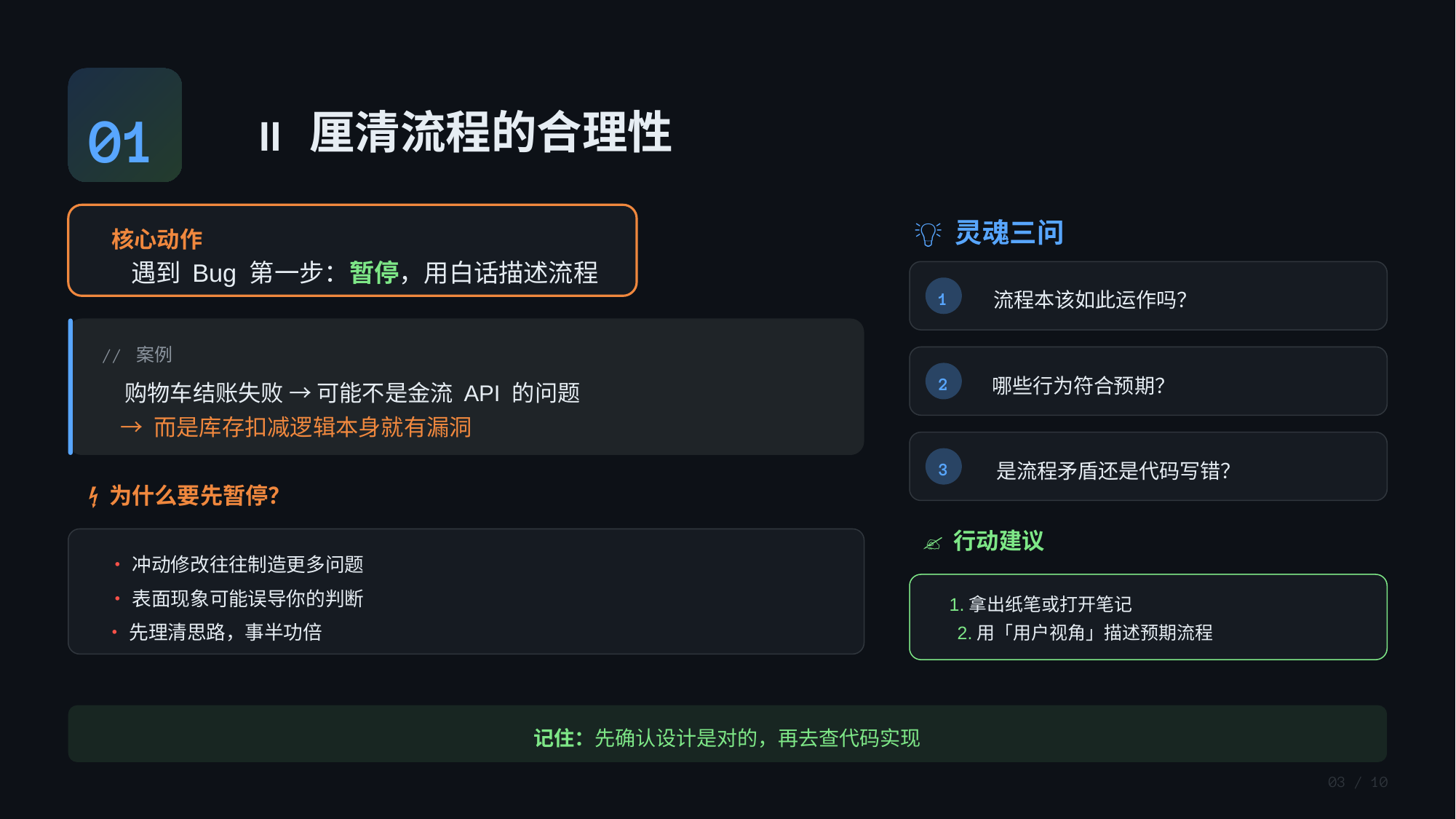

01
⏸️ 厘清流程的合理性

💡 灵魂三问
核心动作
遇到 Bug 第一步：暂停，用白话描述流程

1
流程本该如此运作吗？

2
哪些行为符合预期？

3
是流程矛盾还是代码写错？

// 案例
购物车结账失败 → 可能不是金流 API 的问题
→ 而是库存扣减逻辑本身就有漏洞
⚡ 为什么要先暂停？

•冲动修改往往制造更多问题
•表面现象可能误导你的判断
•先理清思路，事半功倍
✍️ 行动建议

1.拿出纸笔或打开笔记
2.用「用户视角」描述预期流程

记住：先确认设计是对的，再去查代码实现
03 / 10